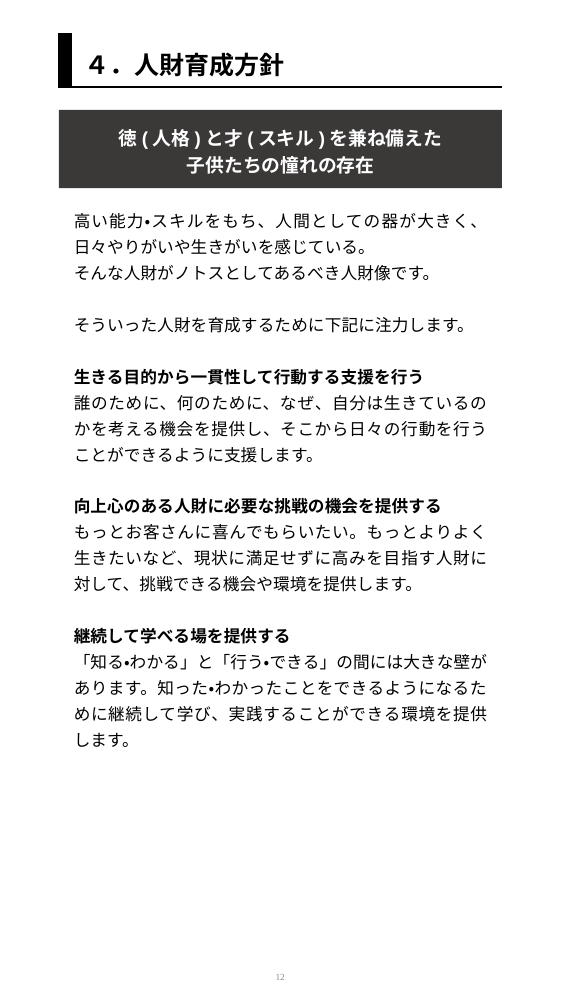

４．人財育成方針
徳(人格)と才(スキル)を兼ね備えた
子供たちの憧れの存在
高い能力・スキルをもち、人間としての器が大きく、日々やりがいや生きがいを感じている。
そんな人財がノトスとしてあるべき人財像です。

そういった人財を育成するために下記に注力します。

生きる目的から一貫性して行動する支援を行う
誰のために、何のために、なぜ、自分は生きているのかを考える機会を提供し、そこから日々の行動を行うことができるように支援します。

向上心のある人財に必要な挑戦の機会を提供する
もっとお客さんに喜んでもらいたい。もっとよりよく生きたいなど、現状に満足せずに高みを目指す人財に対して、挑戦できる機会や環境を提供します。

継続して学べる場を提供する
「知る・わかる」と「行う・できる」の間には大きな壁があります。知った・わかったことをできるようになるために継続して学び、実践することができる環境を提供します。
徳とは、「人格」のことであり、才とは、「能力・スキル」のことを表します。高い能力・スキルをもち、人間としての器が大きく、日々やりがいや生きがいを感じれている、そんな人財がノトスとしてあるべき姿です。

そういった人財を育成するために下記に注力します。

●向上心のある人財に対して
　必要な挑戦の機会を提供すること

●継続して学べる場を提供すること

●個人の生きる目的を明確にし、
　そこから日々の行動に一貫性があるということ。

＜生きる目的＞
誰のために、何のために、なぜ、自分はいきているのかということを明文化したもの。

＜向上心＞
もっとお客さんに喜んでもらいたい。もっとよりよく生きたいなど、現状に満足せずに高みを目指すこと。

＜継続＞
「知る・わかる」と「行う・できる」の間には大きな壁があり、知った・わかったことをできるようになるために継続して学び、実践することが大切です。
12